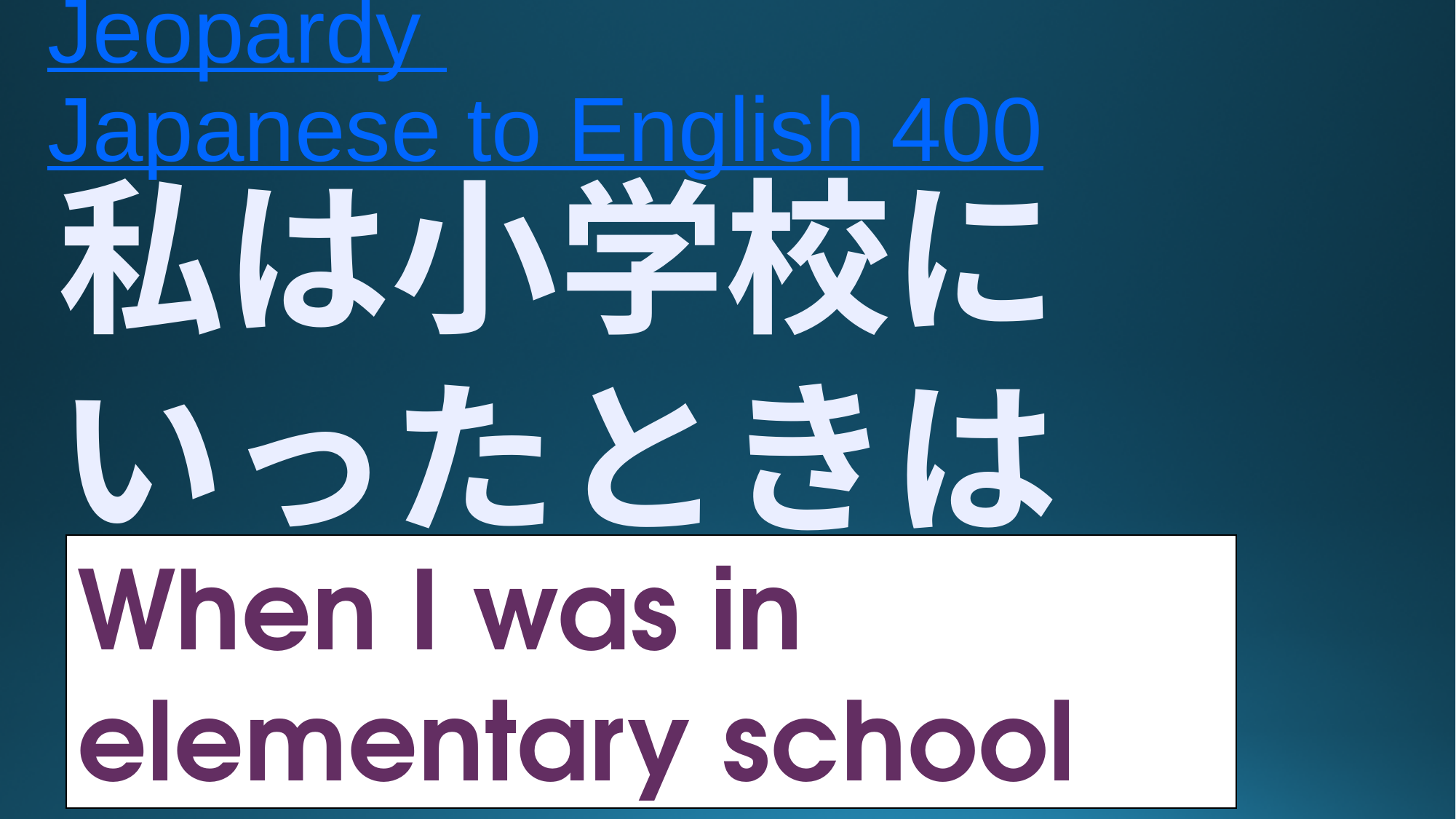

# Jeopardy Japanese to English 400
私は小学校にいったときは

When I was in elementary school